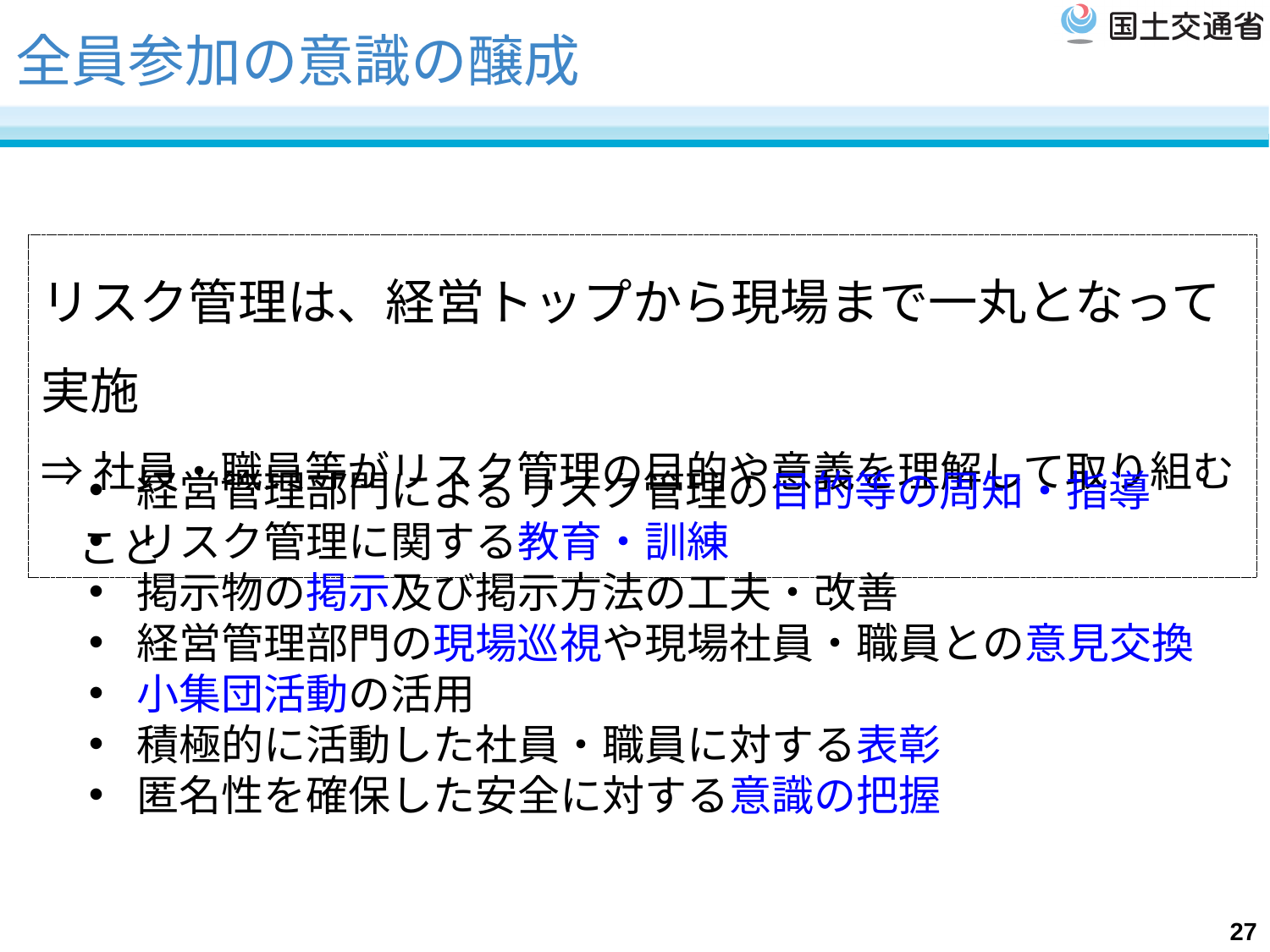

# 全員参加の意識の醸成
リスク管理は、経営トップから現場まで一丸となって実施
⇒社員・職員等がリスク管理の目的や意義を理解して取り組むこと
経営管理部門によるリスク管理の目的等の周知・指導
リスク管理に関する教育・訓練
掲示物の掲示及び掲示方法の工夫・改善
経営管理部門の現場巡視や現場社員・職員との意見交換
小集団活動の活用
積極的に活動した社員・職員に対する表彰
匿名性を確保した安全に対する意識の把握
27